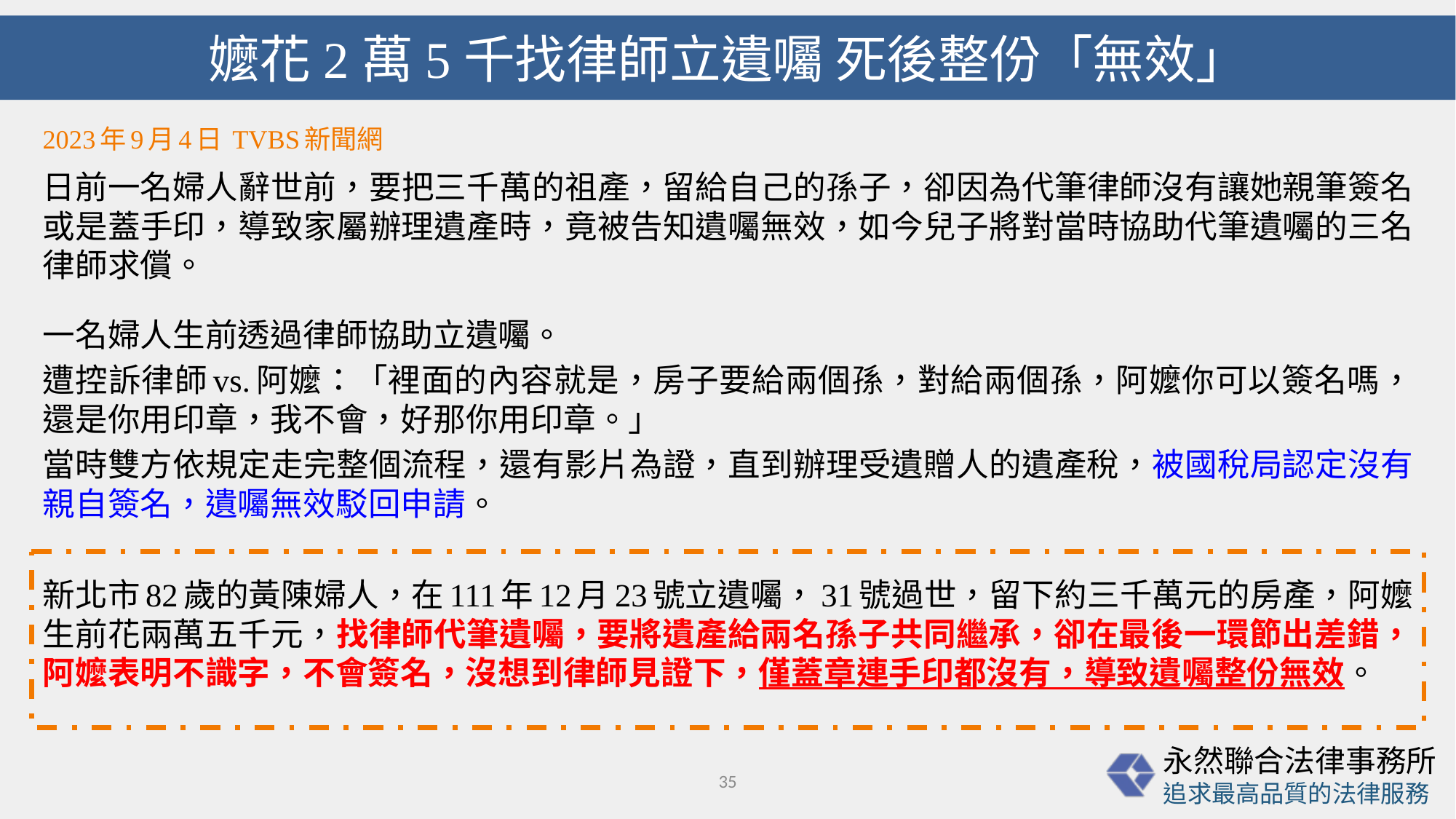

# 嬤花2萬5千找律師立遺囑 死後整份「無效」
2023年9月4日 TVBS新聞網
日前一名婦人辭世前，要把三千萬的祖產，留給自己的孫子，卻因為代筆律師沒有讓她親筆簽名或是蓋手印，導致家屬辦理遺產時，竟被告知遺囑無效，如今兒子將對當時協助代筆遺囑的三名律師求償。

一名婦人生前透過律師協助立遺囑。
遭控訴律師vs.阿嬤：「裡面的內容就是，房子要給兩個孫，對給兩個孫，阿嬤你可以簽名嗎，還是你用印章，我不會，好那你用印章。」
當時雙方依規定走完整個流程，還有影片為證，直到辦理受遺贈人的遺產稅，被國稅局認定沒有親自簽名，遺囑無效駁回申請。

新北市82歲的黃陳婦人，在111年12月23號立遺囑，31號過世，留下約三千萬元的房產，阿嬤生前花兩萬五千元，找律師代筆遺囑，要將遺產給兩名孫子共同繼承，卻在最後一環節出差錯，阿嬤表明不識字，不會簽名，沒想到律師見證下，僅蓋章連手印都沒有，導致遺囑整份無效。

35